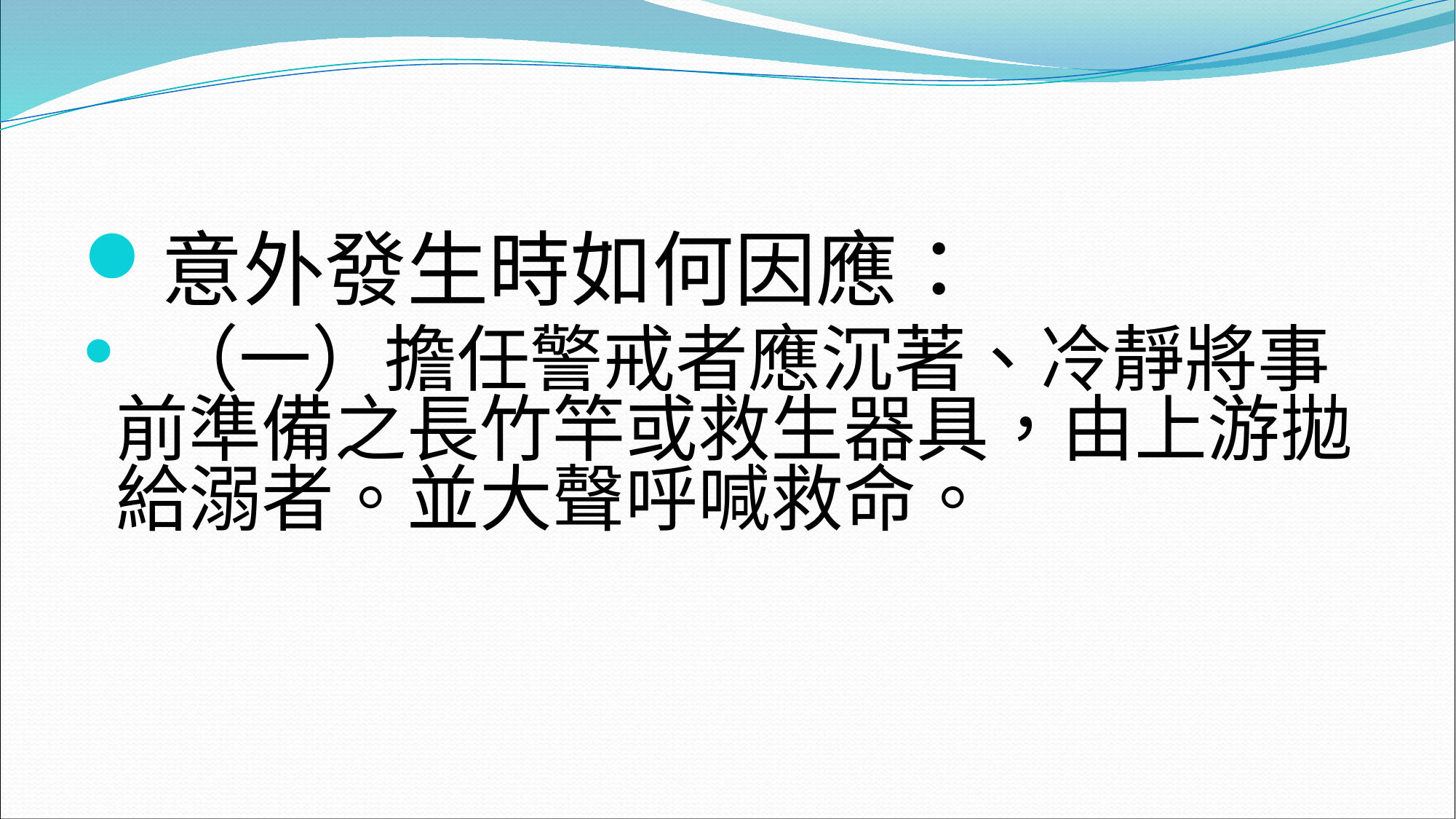

意外發生時如何因應：
　（一）擔任警戒者應沉著、冷靜將事前準備之長竹竿或救生器具，由上游拋給溺者。並大聲呼喊救命。